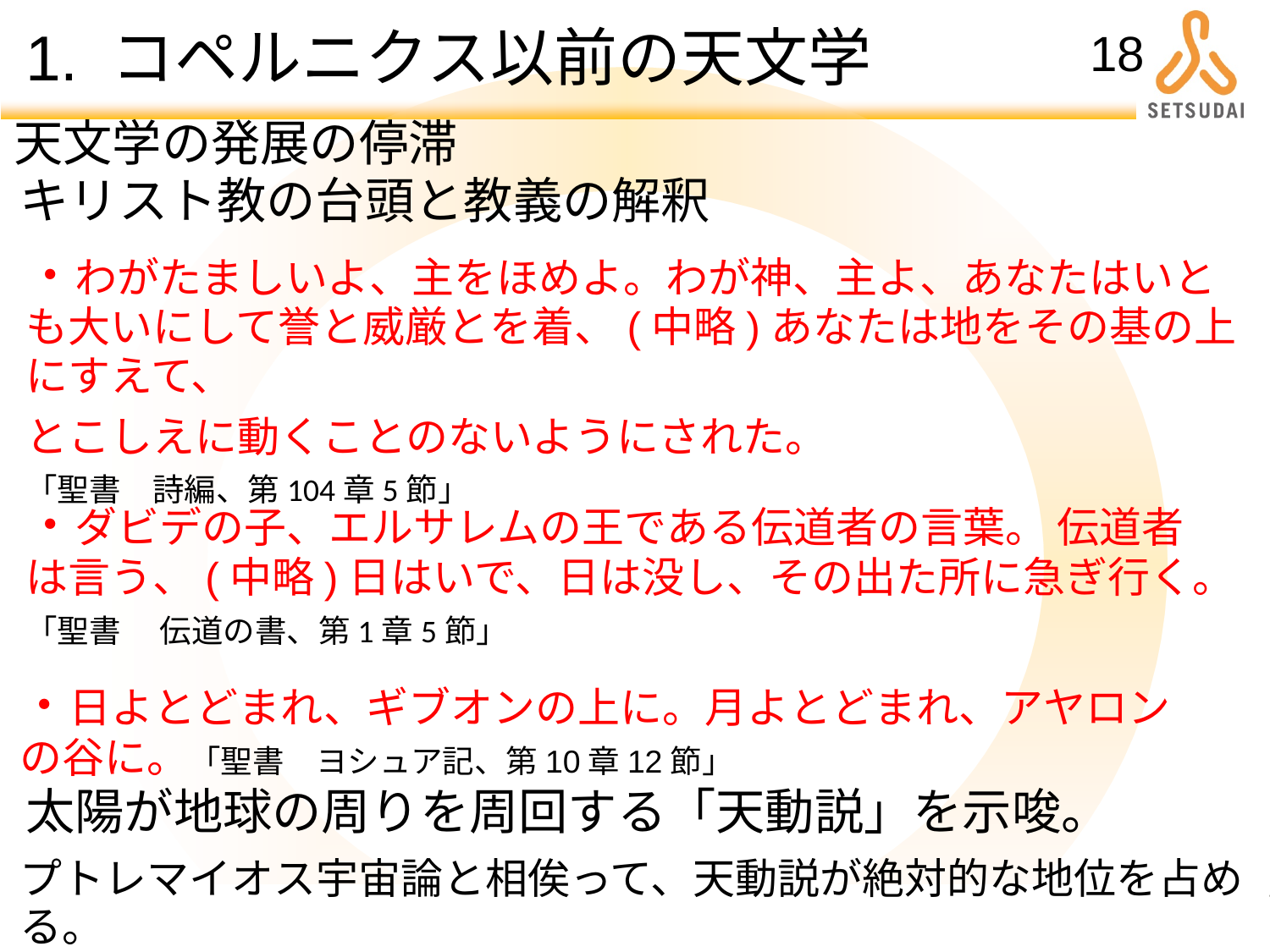

# 1. コペルニクス以前の天文学
18
天文学の発展の停滞
キリスト教の台頭と教義の解釈
・わがたましいよ、主をほめよ。わが神、主よ、あなたはいとも大いにして誉と威厳とを着、(中略)あなたは地をその基の上にすえて、
とこしえに動くことのないようにされた。
「聖書　詩編、第104章5節」
・ダビデの子、エルサレムの王である伝道者の言葉。 伝道者は言う、(中略)日はいで、日は没し、その出た所に急ぎ行く。
「聖書 　伝道の書、第1章5節」
・日よとどまれ、ギブオンの上に。月よとどまれ、アヤロンの谷に。「聖書　ヨシュア記、第10章12節」
太陽が地球の周りを周回する「天動説」を示唆。
プトレマイオス宇宙論と相俟って、天動説が絶対的な地位を占める。